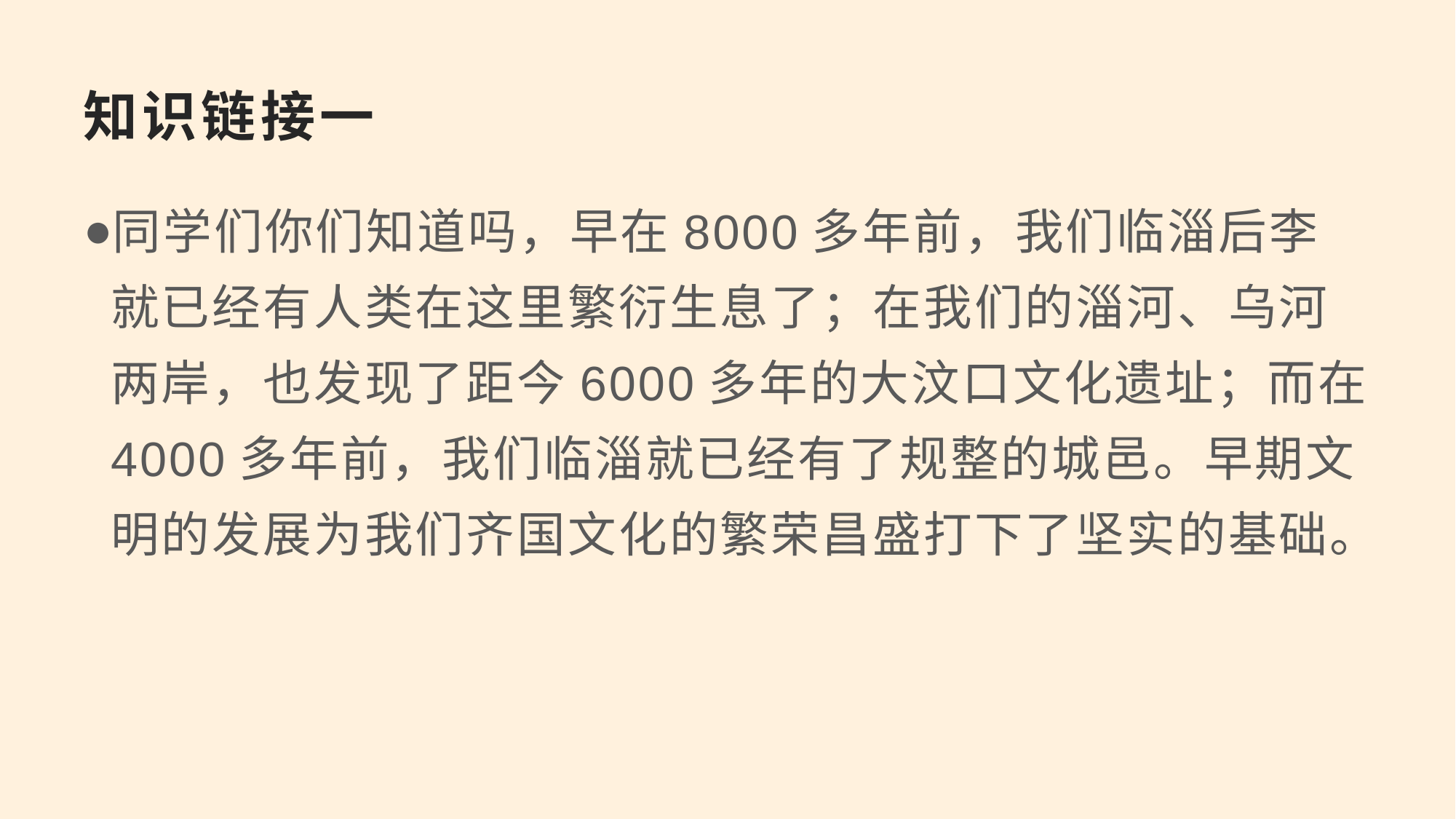

# 知识链接一
同学们你们知道吗，早在8000多年前，我们临淄后李就已经有人类在这里繁衍生息了；在我们的淄河、乌河两岸，也发现了距今6000多年的大汶口文化遗址；而在4000多年前，我们临淄就已经有了规整的城邑。早期文明的发展为我们齐国文化的繁荣昌盛打下了坚实的基础。